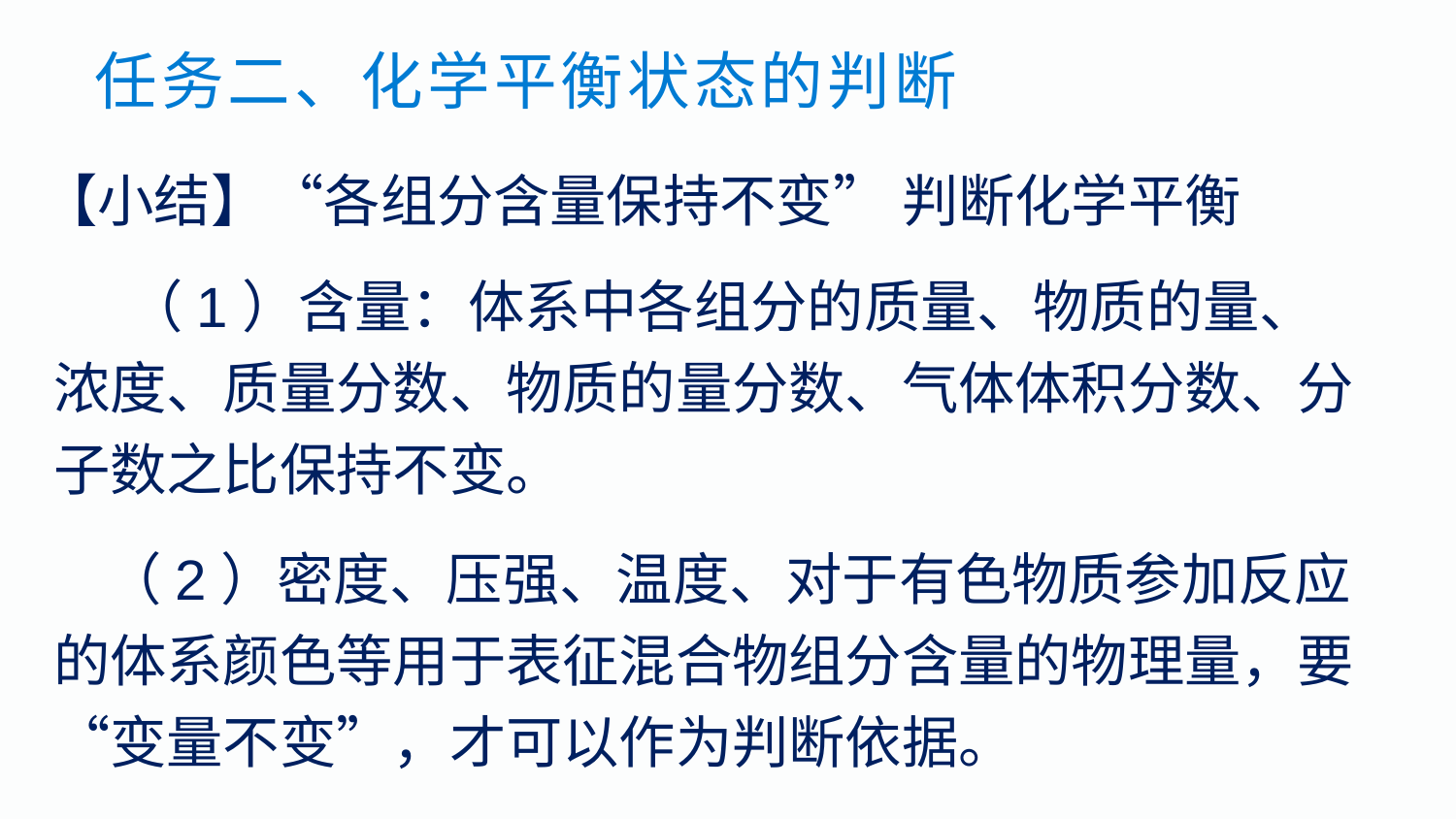

任务二、化学平衡状态的判断
【小结】“各组分含量保持不变” 判断化学平衡
（1）含量：体系中各组分的质量、物质的量、浓度、质量分数、物质的量分数、气体体积分数、分子数之比保持不变。
   （2）密度、压强、温度、对于有色物质参加反应的体系颜色等用于表征混合物组分含量的物理量，要“变量不变”，才可以作为判断依据。